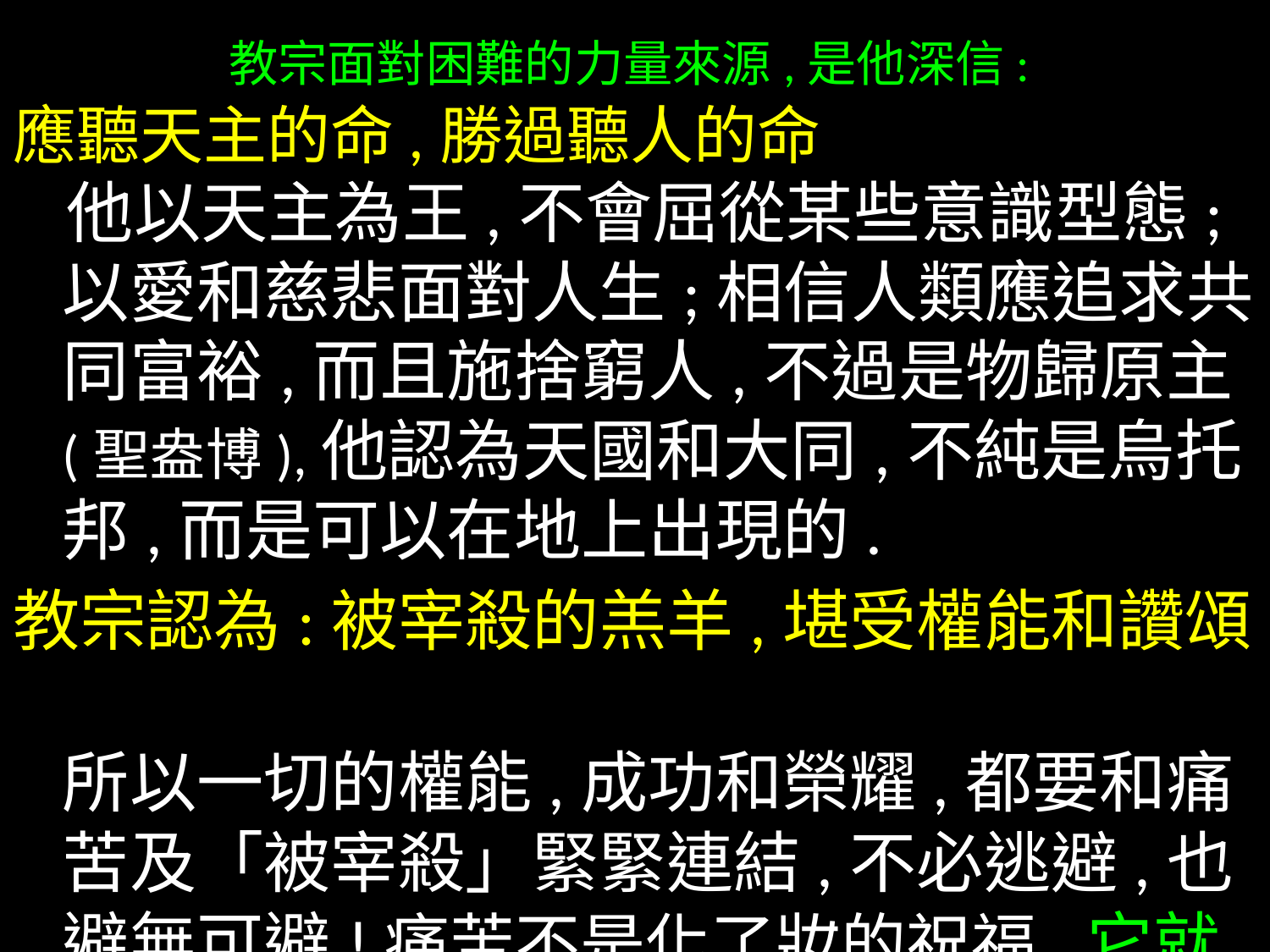

教宗面對困難的力量來源,是他深信:
應聽天主的命,勝過聽人的命
  他以天主為王,不會屈從某些意識型態;以愛和慈悲面對人生;相信人類應追求共同富裕,而且施捨窮人,不過是物歸原主(聖盎博),他認為天國和大同,不純是烏托邦,而是可以在地上出現的.
教宗認為:被宰殺的羔羊,堪受權能和讚頌
所以一切的權能,成功和榮耀,都要和痛苦及「被宰殺」緊緊連結,不必逃避,也避無可避!痛苦不是化了妝的祝福,它就是祝福.